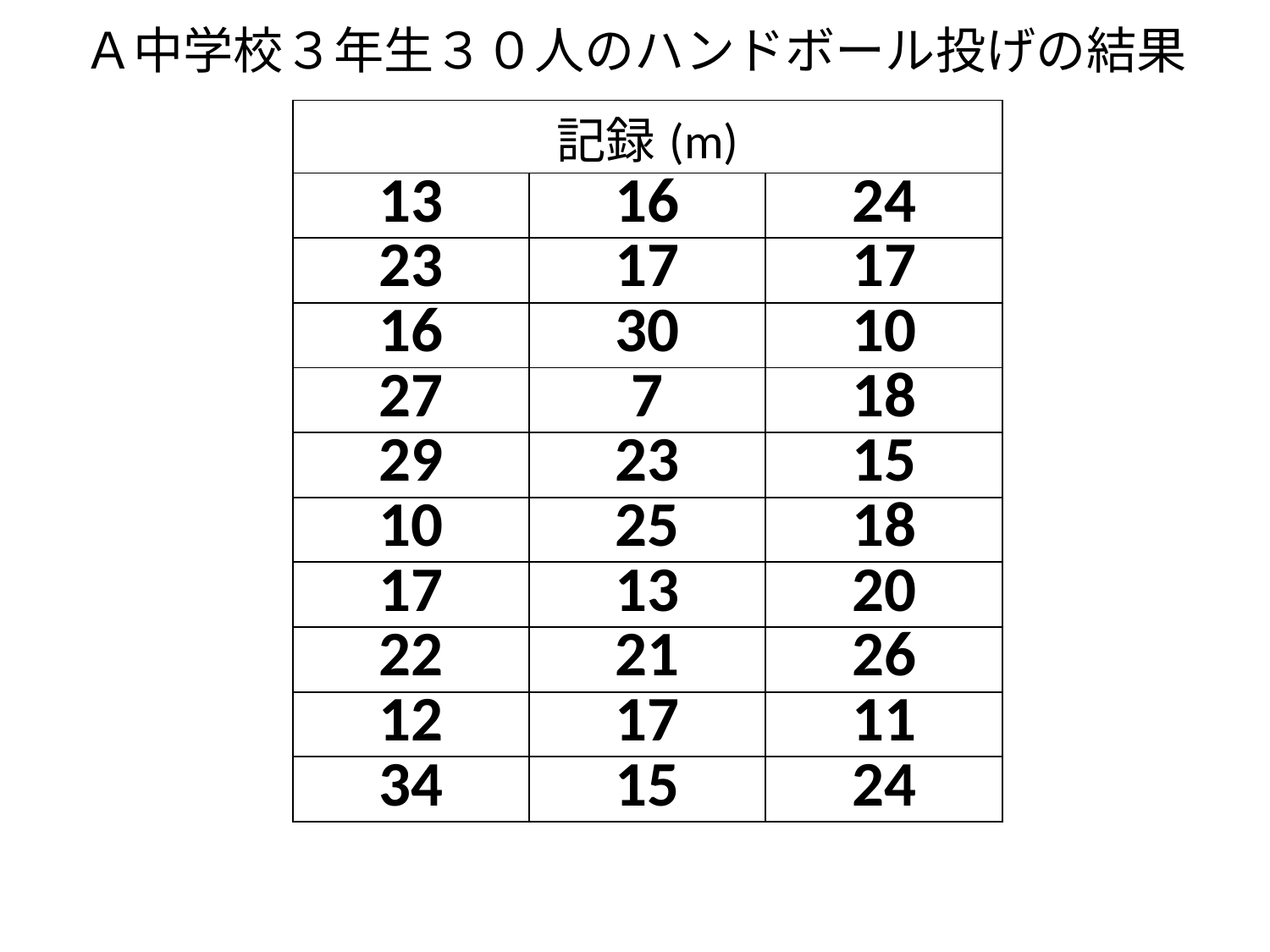

# Ａ中学校３年生３０人のハンドボール投げの結果
| 記録(m) |  |  |
| --- | --- | --- |
| 13 | 16 | 24 |
| 23 | 17 | 17 |
| 16 | 30 | 10 |
| 27 | 7 | 18 |
| 29 | 23 | 15 |
| 10 | 25 | 18 |
| 17 | 13 | 20 |
| 22 | 21 | 26 |
| 12 | 17 | 11 |
| 34 | 15 | 24 |